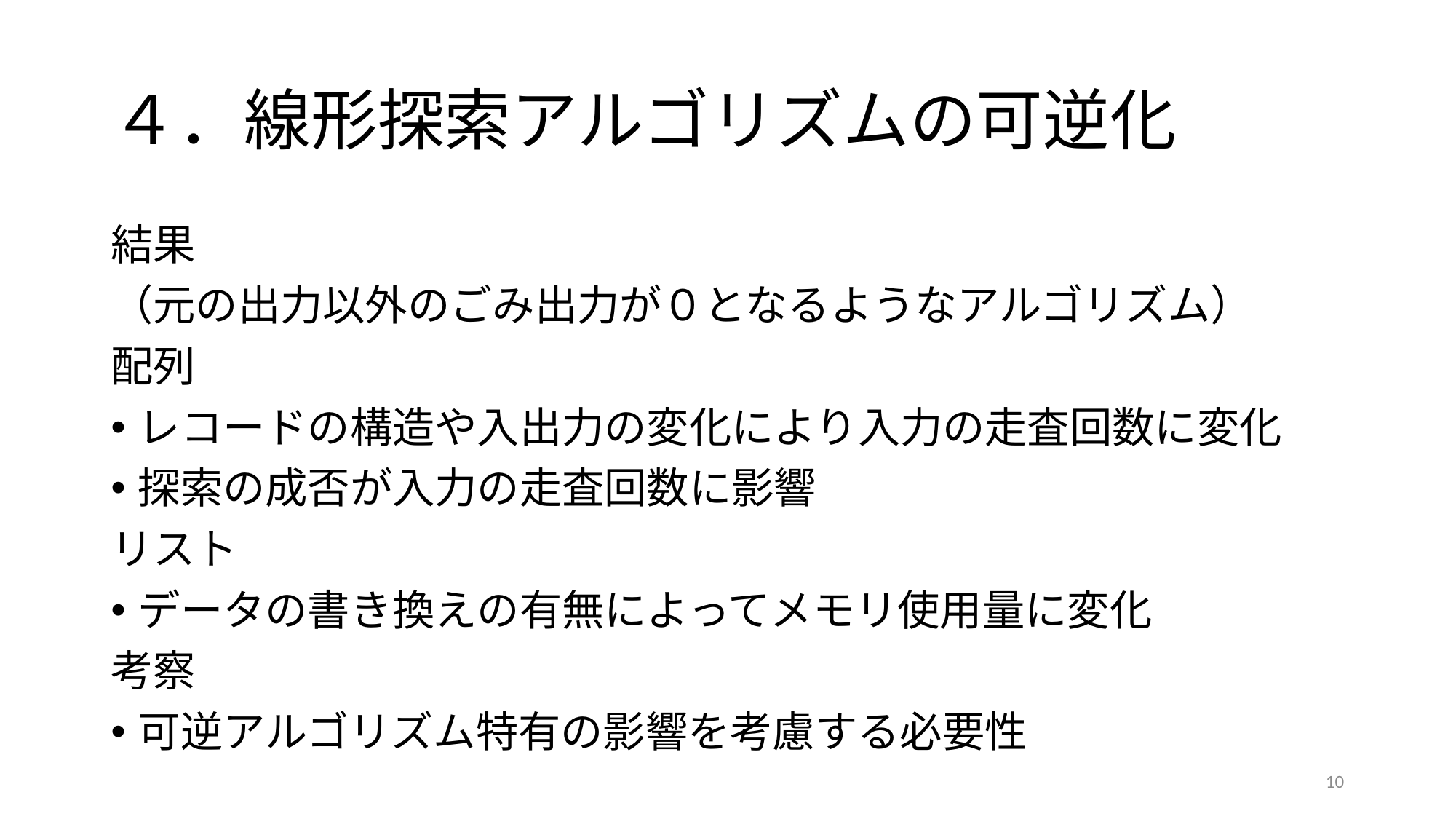

# ４．線形探索アルゴリズムの可逆化
結果
（元の出力以外のごみ出力が０となるようなアルゴリズム）
配列
レコードの構造や入出力の変化により入力の走査回数に変化
探索の成否が入力の走査回数に影響
リスト
データの書き換えの有無によってメモリ使用量に変化
考察
可逆アルゴリズム特有の影響を考慮する必要性
10